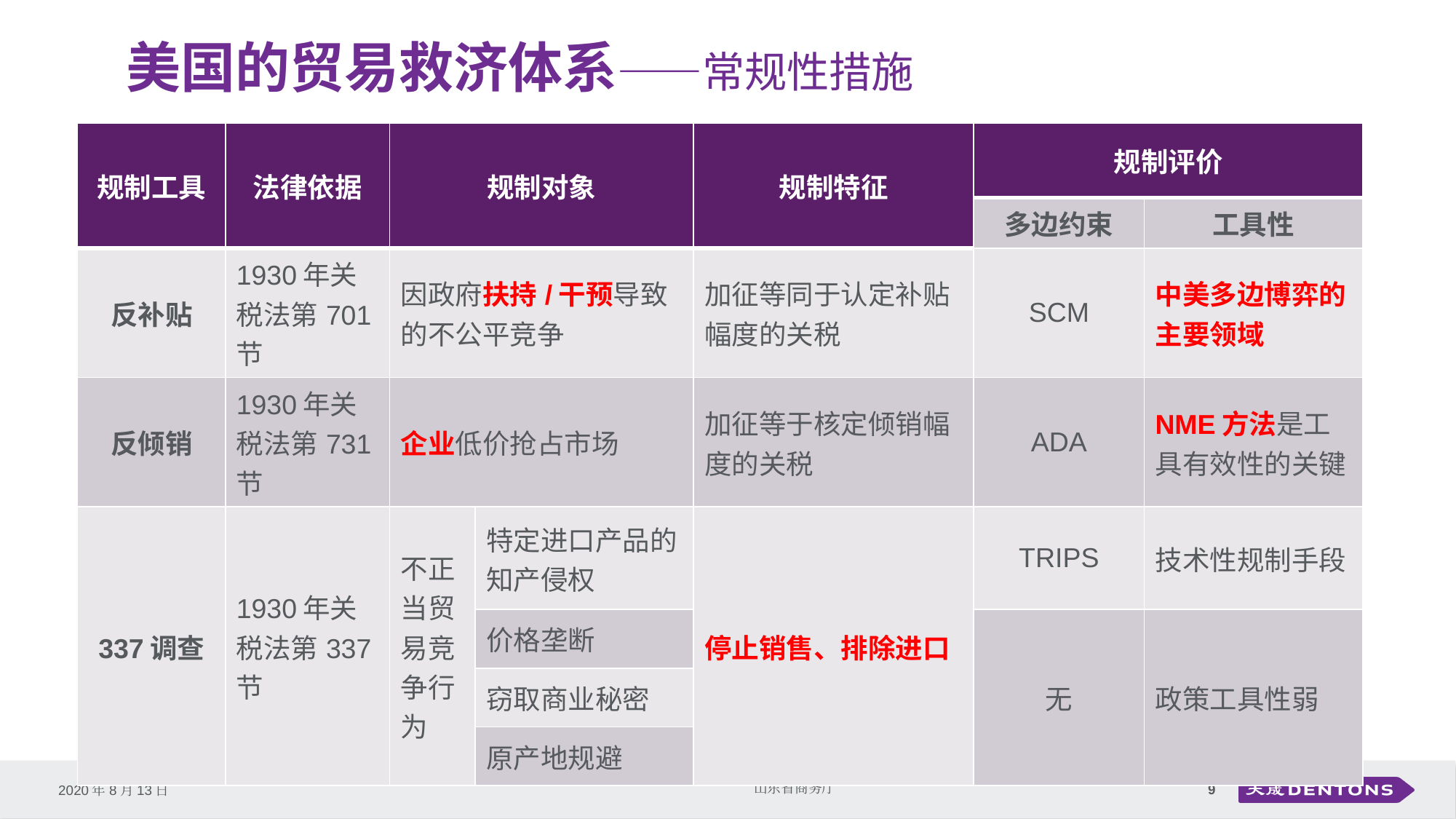

# 美国的贸易救济体系——常规性措施
| 规制工具 | 法律依据 | 规制对象 |  | 规制特征 | 规制评价 |  |
| --- | --- | --- | --- | --- | --- | --- |
|  |  |  |  |  | 多边约束 | 工具性 |
| 反补贴 | 1930年关税法第701节 | 因政府扶持/干预导致的不公平竞争 |  | 加征等同于认定补贴幅度的关税 | SCM | 中美多边博弈的主要领域 |
| 反倾销 | 1930年关税法第731节 | 企业低价抢占市场 |  | 加征等于核定倾销幅度的关税 | ADA | NME方法是工具有效性的关键 |
| 337调查 | 1930年关税法第337节 | 不正 当贸 易竞 争行 为 | 特定进口产品的知产侵权 | 停止销售、排除进口 | TRIPS | 技术性规制手段 |
|  |  |  | 价格垄断 |  | 无 | 政策工具性弱 |
|  |  |  | 窃取商业秘密 |  |  |  |
|  |  |  | 原产地规避 |  |  |  |
9
山东省商务厅
2020年8月13日